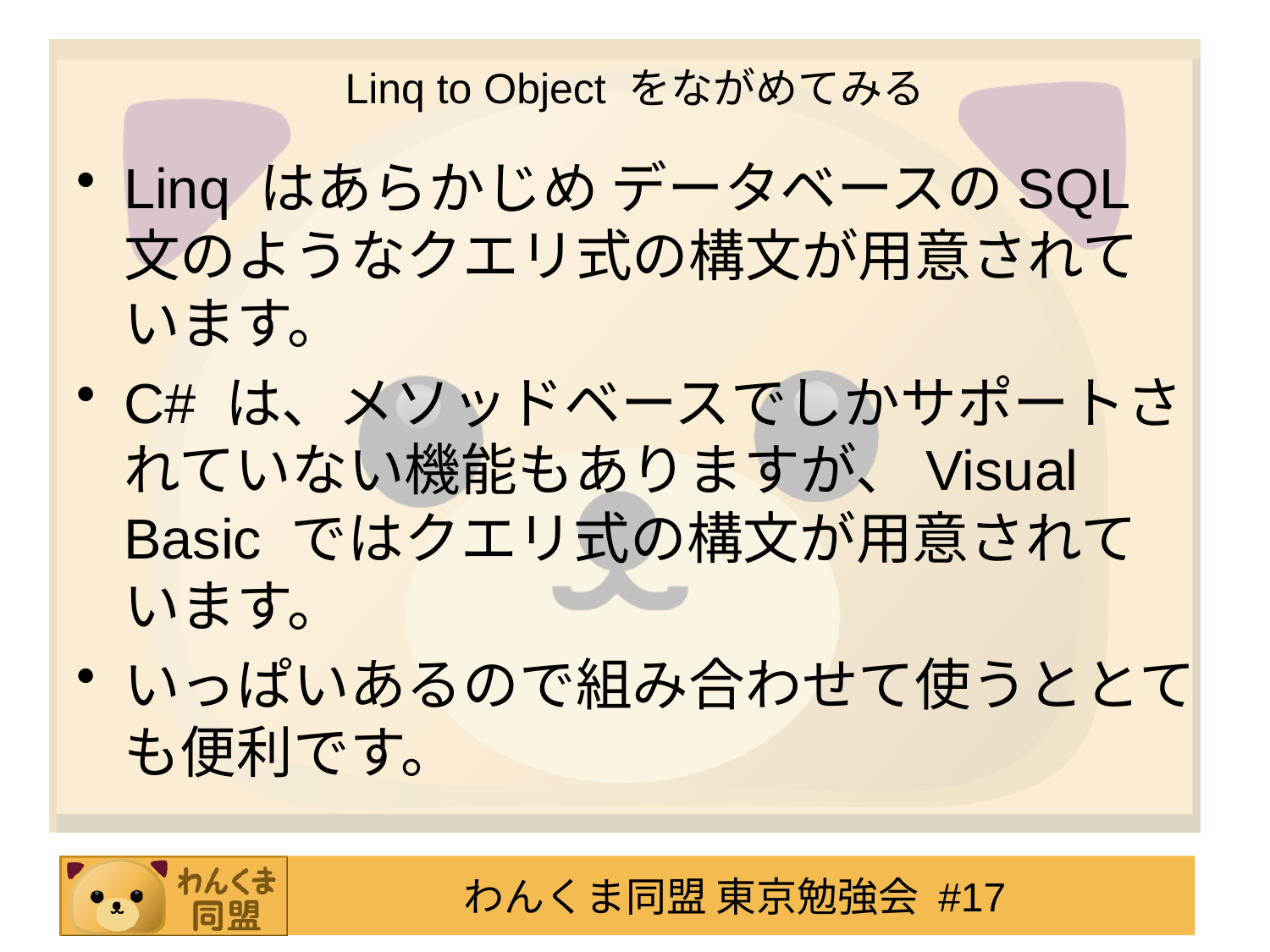

# Linq to Object をながめてみる
Linq はあらかじめ データベースのSQL文のようなクエリ式の構文が用意されています。
C# は、メソッドベースでしかサポートされていない機能もありますが、Visual Basic ではクエリ式の構文が用意されています。
いっぱいあるので組み合わせて使うととても便利です。